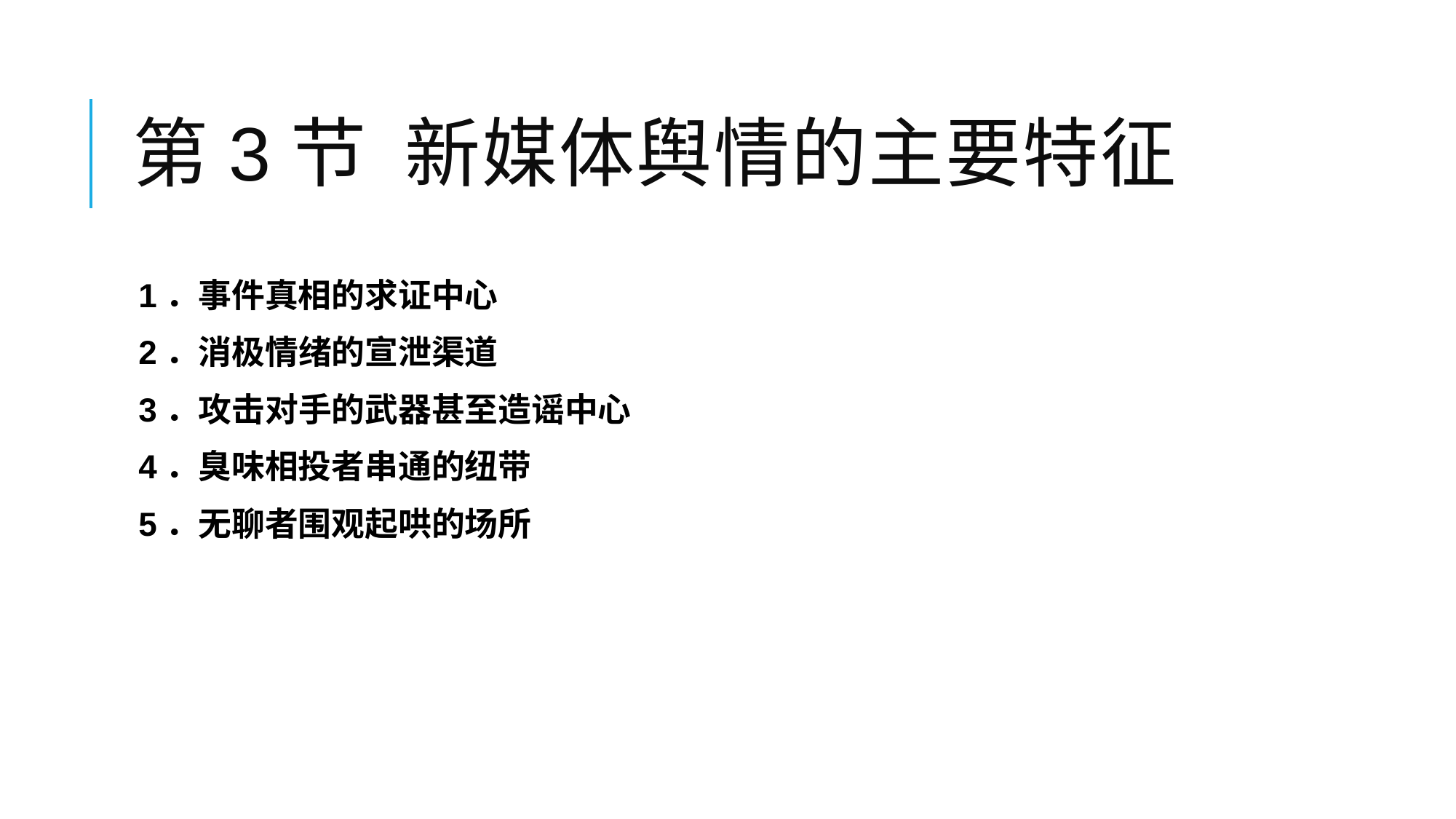

# 第3节  新媒体舆情的主要特征
1．事件真相的求证中心
2．消极情绪的宣泄渠道
3．攻击对手的武器甚至造谣中心
4．臭味相投者串通的纽带
5．无聊者围观起哄的场所